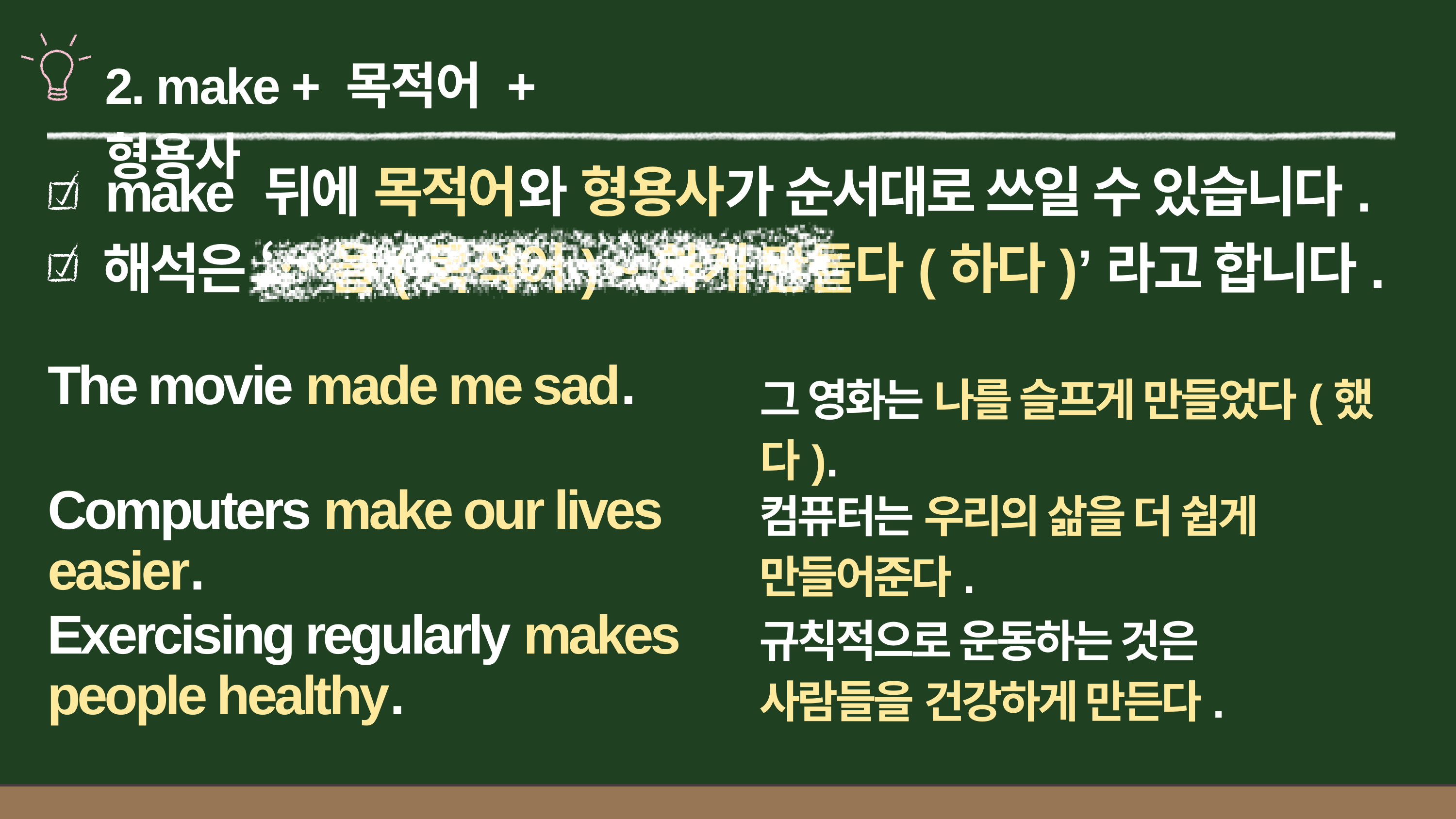

2. make + 목적어 + 형용사

make 뒤에 목적어와 형용사가 순서대로 쓰일 수 있습니다.

해석은 ‘…을(목적어) ~하게 만들다(하다)’라고 합니다.

The movie made me sad.
그 영화는 나를 슬프게 만들었다(했다).
Computers make our lives easier.
컴퓨터는 우리의 삶을 더 쉽게 만들어준다.
Exercising regularly makes people healthy.
규칙적으로 운동하는 것은
사람들을 건강하게 만든다.